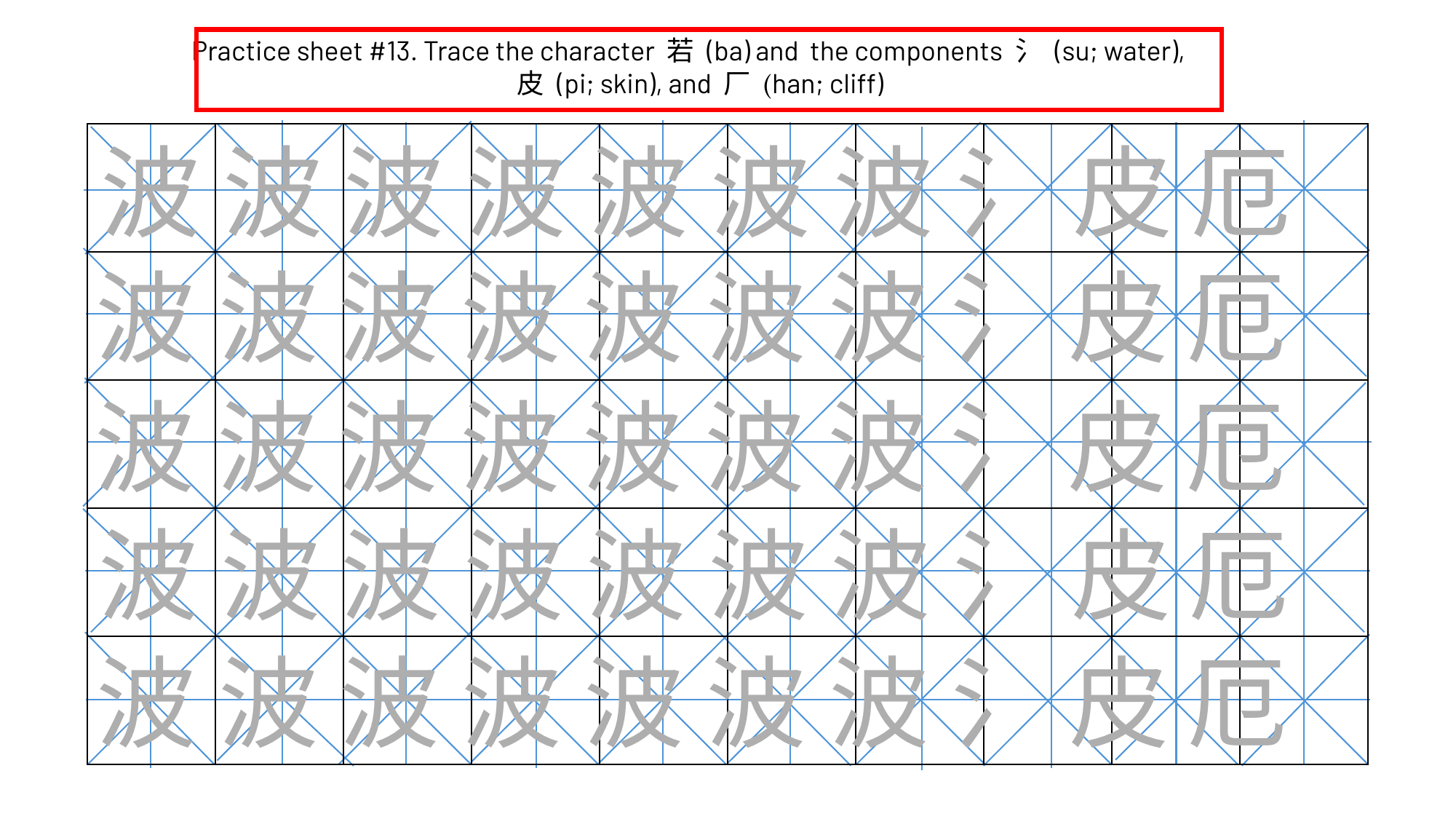

Practice sheet #13. Trace the character 若 (ba) and  the components 氵 (su; water),
 皮 (pi; skin), and 厂 (han; cliff)

|  |  |  |  |  |  |  |  |  |  |
| --- | --- | --- | --- | --- | --- | --- | --- | --- | --- |
|  |  |  |  |  |  |  |  |  |  |
|  |  |  |  |  |  |  |  |  |  |
|  |  |  |  |  |  |  |  |  |  |
|  |  |  |  |  |  |  |  |  |  |
波 波 波 波 波 波 波 氵 皮 厄
波 波 波 波 波 波 波 氵 皮 厄
波 波 波 波 波 波 波 氵 皮 厄
波 波 波 波 波 波 波 氵 皮 厄
波 波 波 波 波 波 波 氵 皮 厄